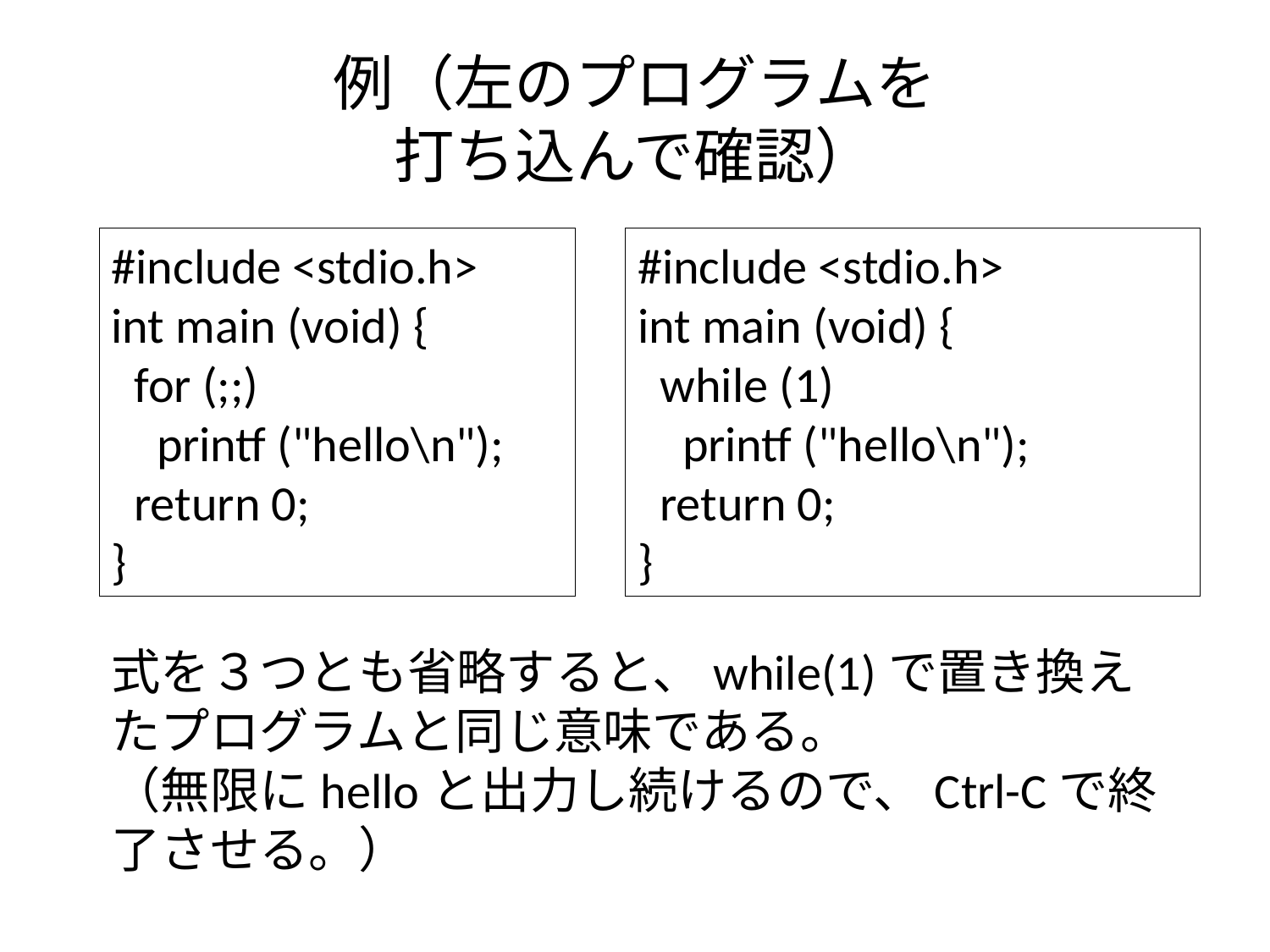

# 例（左のプログラムを 打ち込んで確認）
#include <stdio.h>
int main (void) {
  for (;;)
    printf ("hello\n");
  return 0;
}
#include <stdio.h>
int main (void) {
  while (1)
    printf ("hello\n");
  return 0;
}
式を３つとも省略すると、while(1)で置き換えたプログラムと同じ意味である。
（無限にhelloと出力し続けるので、Ctrl-Cで終了させる。）